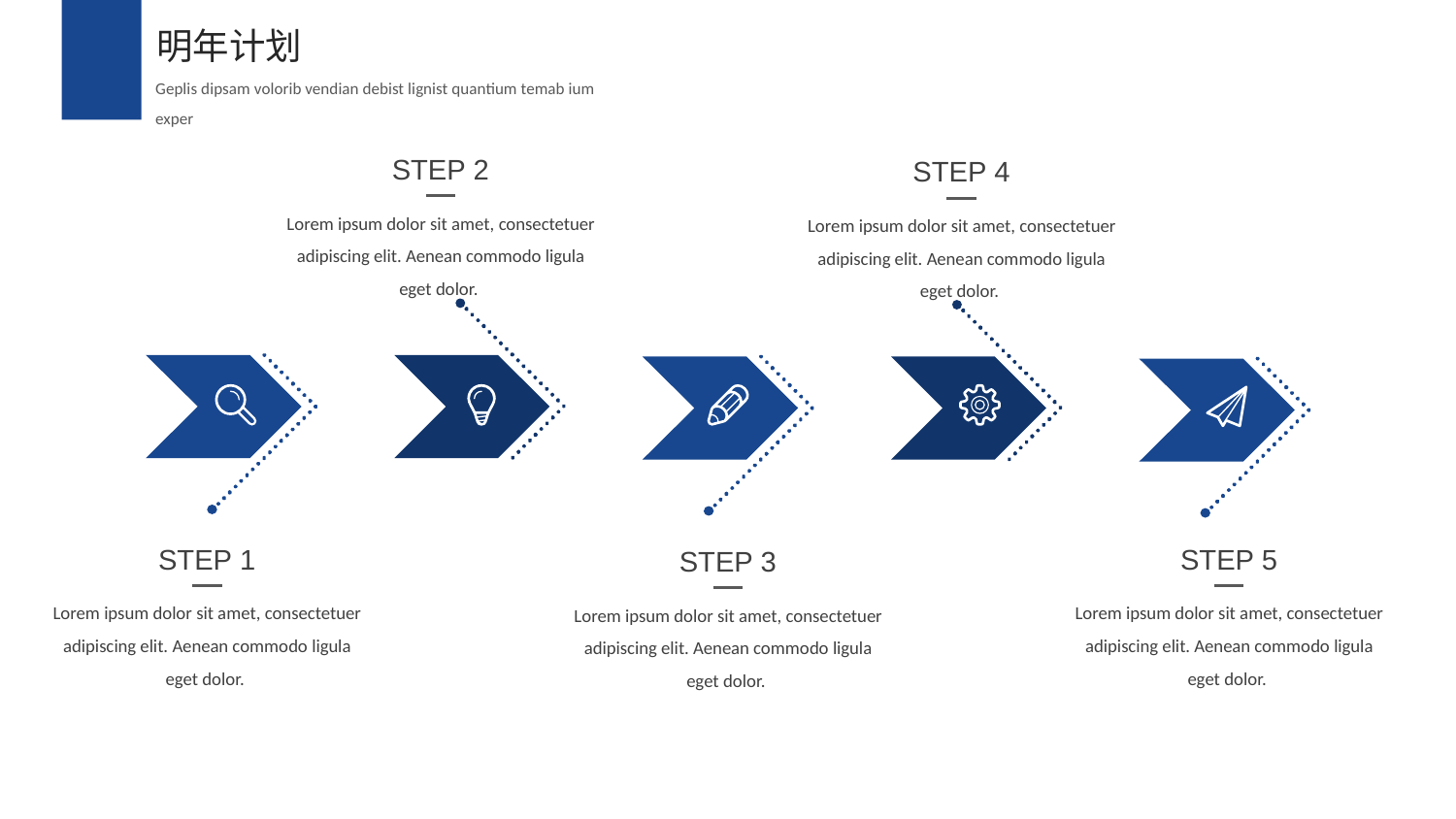

明年计划
Geplis dipsam volorib vendian debist lignist quantium temab ium exper
STEP 2
STEP 4
Lorem ipsum dolor sit amet, consectetuer adipiscing elit. Aenean commodo ligula eget dolor.
Lorem ipsum dolor sit amet, consectetuer adipiscing elit. Aenean commodo ligula eget dolor.

STEP 1
STEP 5
STEP 3
Lorem ipsum dolor sit amet, consectetuer adipiscing elit. Aenean commodo ligula eget dolor.
Lorem ipsum dolor sit amet, consectetuer adipiscing elit. Aenean commodo ligula eget dolor.
Lorem ipsum dolor sit amet, consectetuer adipiscing elit. Aenean commodo ligula eget dolor.